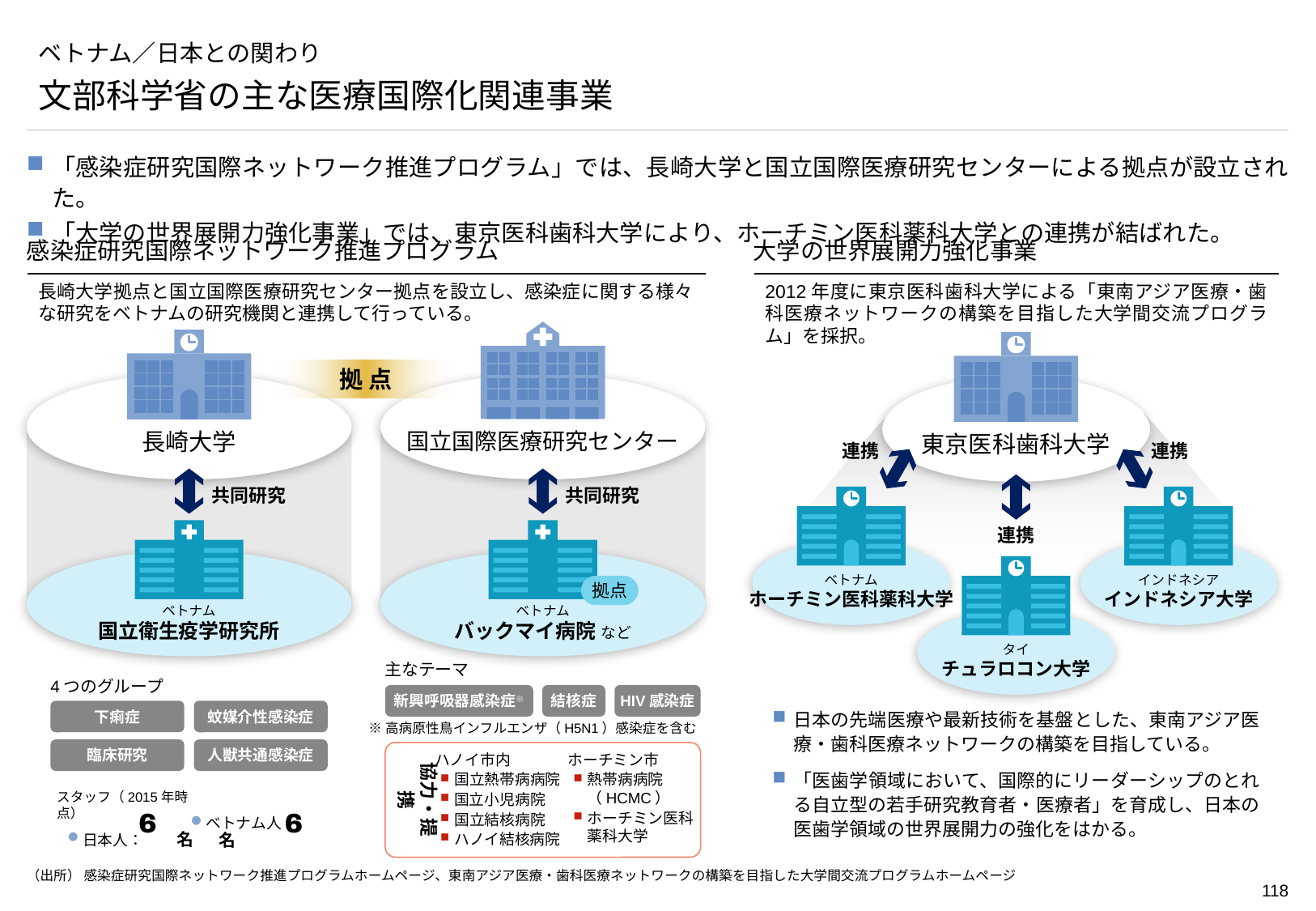

# ベトナム／日本との関わり
文部科学省の主な医療国際化関連事業
「感染症研究国際ネットワーク推進プログラム」では、長崎大学と国立国際医療研究センターによる拠点が設立された。
「大学の世界展開力強化事業」では、東京医科歯科大学により、ホーチミン医科薬科大学との連携が結ばれた。
感染症研究国際ネットワーク推進プログラム
大学の世界展開力強化事業
長崎大学拠点と国立国際医療研究センター拠点を設立し、感染症に関する様々な研究をベトナムの研究機関と連携して行っている。
2012年度に東京医科歯科大学による「東南アジア医療・歯科医療ネットワークの構築を目指した大学間交流プログラム」を採択。

拠 点

長崎大学
国立国際医療研究センター
東京医科歯科大学
連携
連携

共同研究
共同研究

連携

ベトナム
ホーチミン医科薬科大学
インドネシア
インドネシア大学
拠点
ベトナム
国立衛生疫学研究所
ベトナム
バックマイ病院 など

タイ
チュラロコン大学
主なテーマ
4つのグループ
新興呼吸器感染症※
結核症
HIV感染症
下痢症
蚊媒介性感染症
臨床研究
人獣共通感染症
日本の先端医療や最新技術を基盤とした、東南アジア医療・歯科医療ネットワークの構築を目指している。
「医歯学領域において、国際的にリーダーシップのとれる自立型の若手研究教育者・医療者」を育成し、日本の医歯学領域の世界展開力の強化をはかる。
※高病原性鳥インフルエンザ（H5N1）感染症を含む
協力・提携
ハノイ市内
国立熱帯病病院
国立小児病院
国立結核病院
ハノイ結核病院
ホーチミン市
熱帯病病院
（HCMC）
ホーチミン医科
薬科大学
スタッフ（2015年時点）
日本人：　 　名
6
6
ベトナム人： 　　名
（出所） 感染症研究国際ネットワーク推進プログラムホームページ、東南アジア医療・歯科医療ネットワークの構築を目指した大学間交流プログラムホームページ